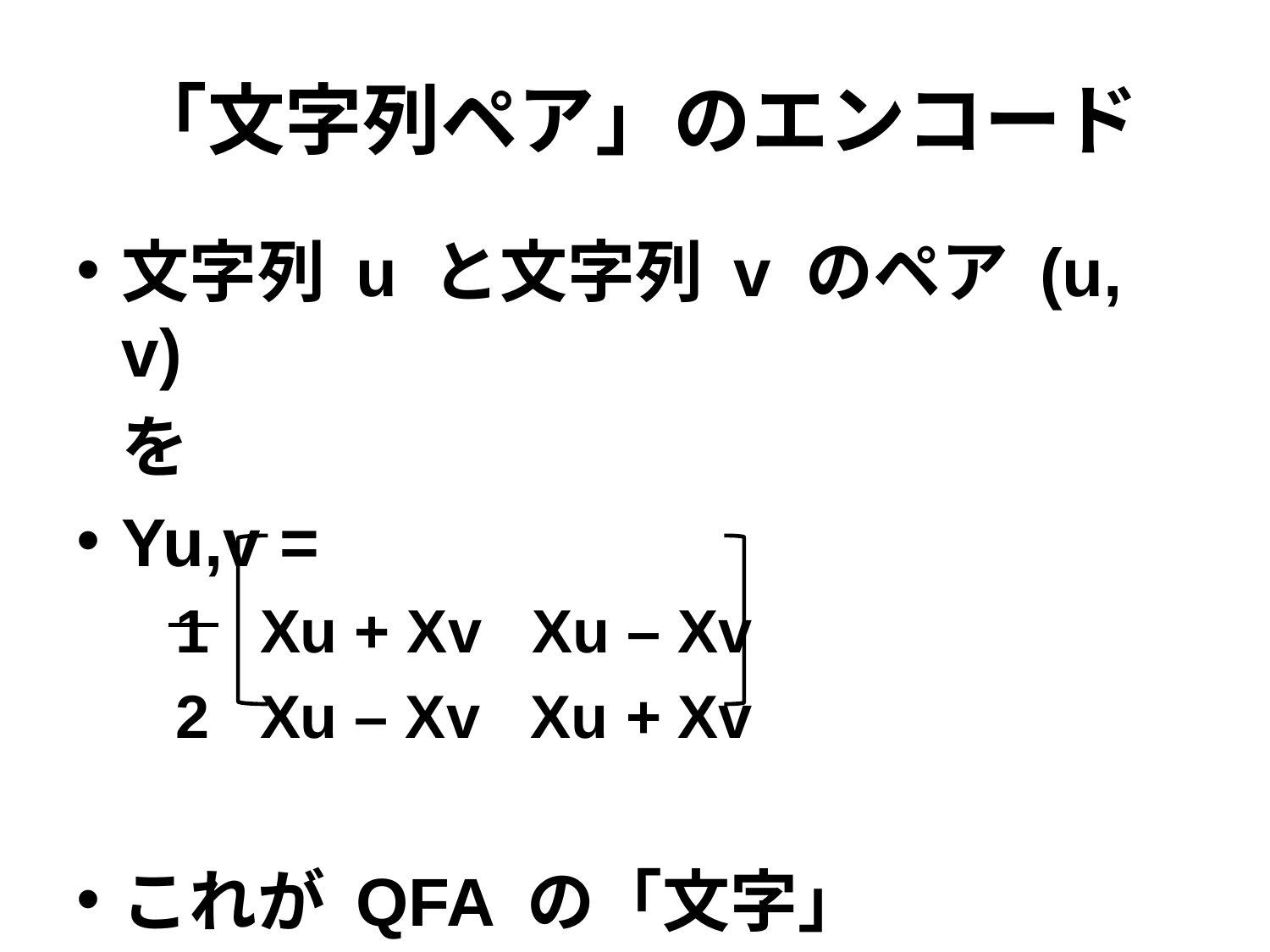

# 「文字列ペア」のエンコード
文字列 u と文字列 v のペア (u, v)
		を
Yu,v =
	1   Xu + Xv   Xu – Xv
	2   Xu – Xv   Xu + Xv

これが QFA の「文字」